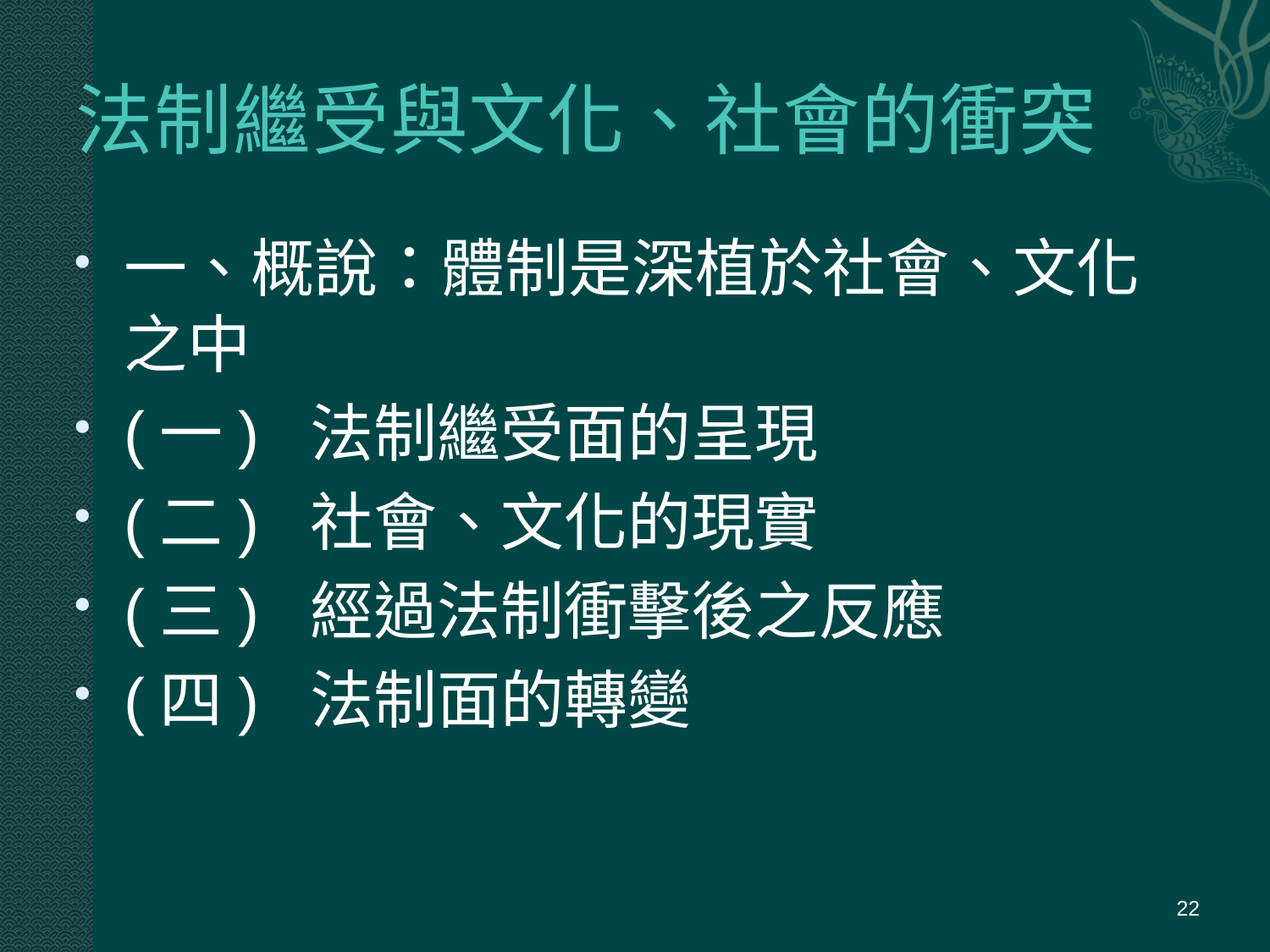

# 法制繼受與文化、社會的衝突
一、概說：體制是深植於社會、文化之中
(一)  法制繼受面的呈現
(二)  社會、文化的現實
(三)  經過法制衝擊後之反應
(四)  法制面的轉變
22